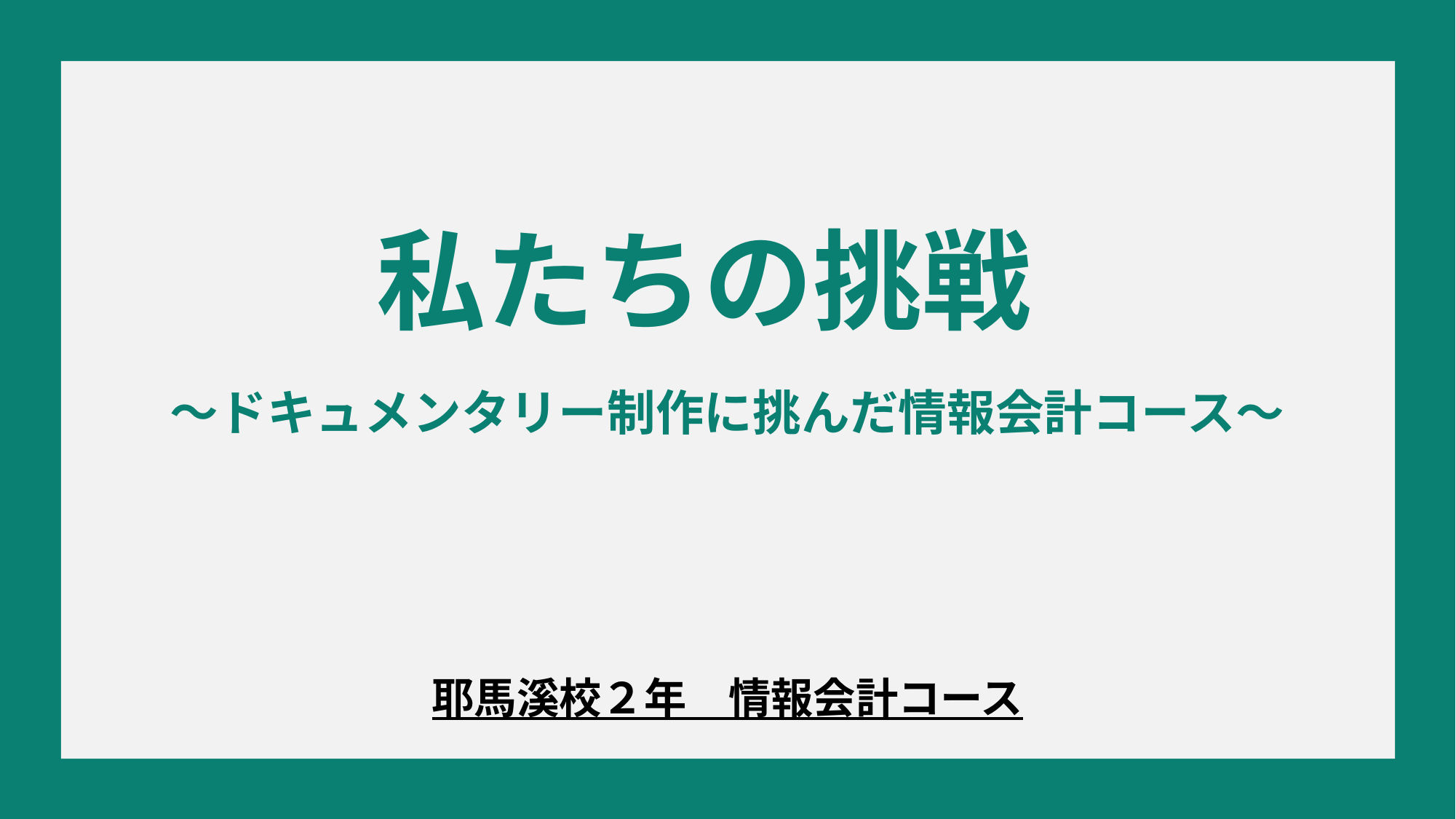

私たちの挑戦
〜ドキュメンタリー制作に挑んだ情報会計コース〜
耶馬溪校２年　情報会計コース